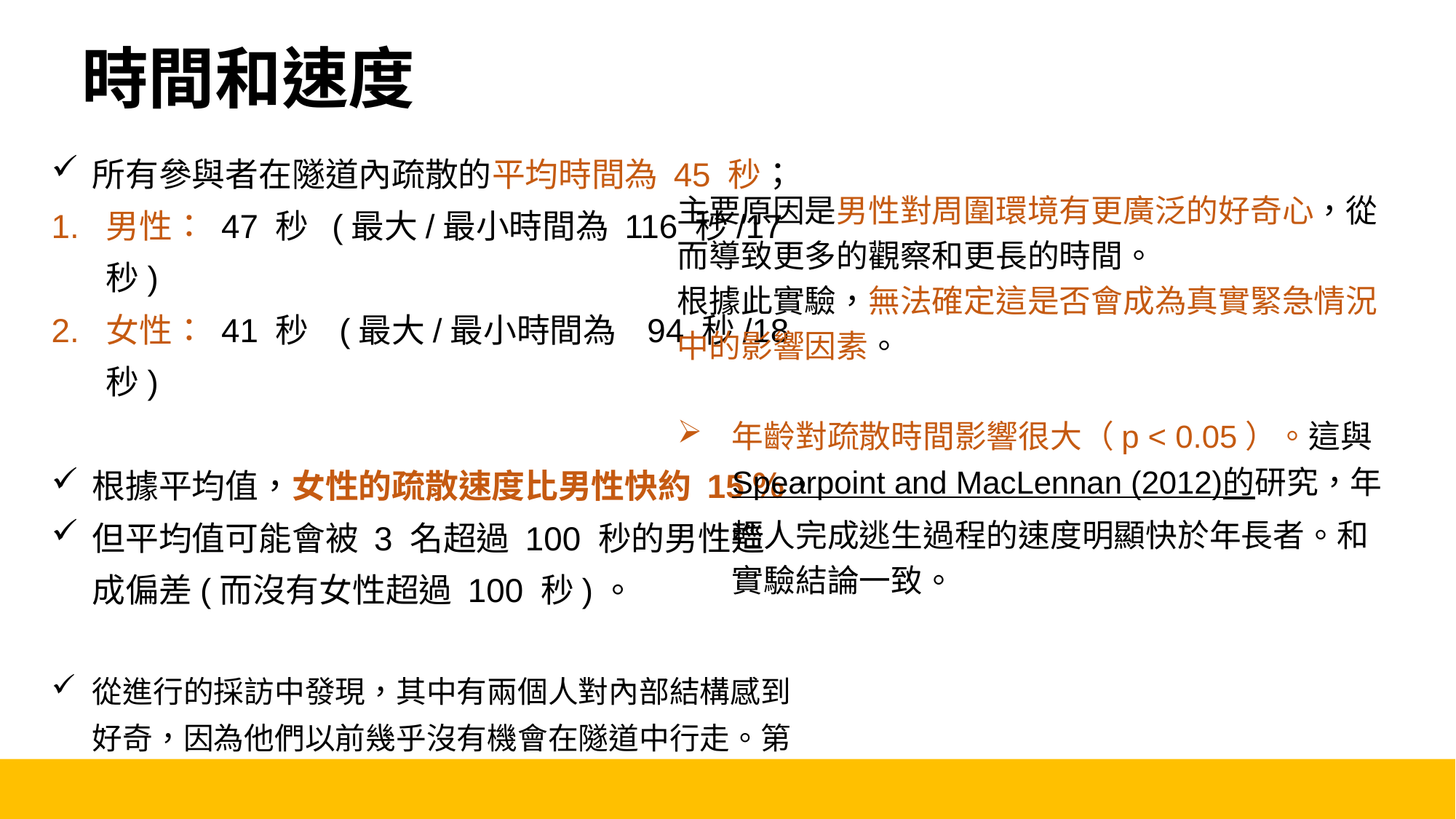

時間和速度
所有參與者在隧道內疏散的平均時間為 45 秒；
男性： 47 秒  (最大/最小時間為 116 秒/17 秒)
女性： 41 秒   (最大/最小時間為   94 秒/18秒)

根據平均值，女性的疏散速度比男性快約 15％，
但平均值可能會被 3 名超過 100 秒的男性造成偏差(而沒有女性超過 100 秒)。

從進行的採訪中發現，其中有兩個人對內部結構感到好奇，因為他們以前幾乎沒有機會在隧道中行走。第三個人解釋說，他曾試圖跑到隧道盡頭，但被警戒線攔住，不得不返回出口。
主要原因是男性對周圍環境有更廣泛的好奇心，從而導致更多的觀察和更長的時間。
根據此實驗，無法確定這是否會成為真實緊急情況中的影響因素。

年齡對疏散時間影響很大（p < 0.05）。這與Spearpoint and MacLennan (2012)的研究，年輕人完成逃生過程的速度明顯快於年長者。和實驗結論一致。

19